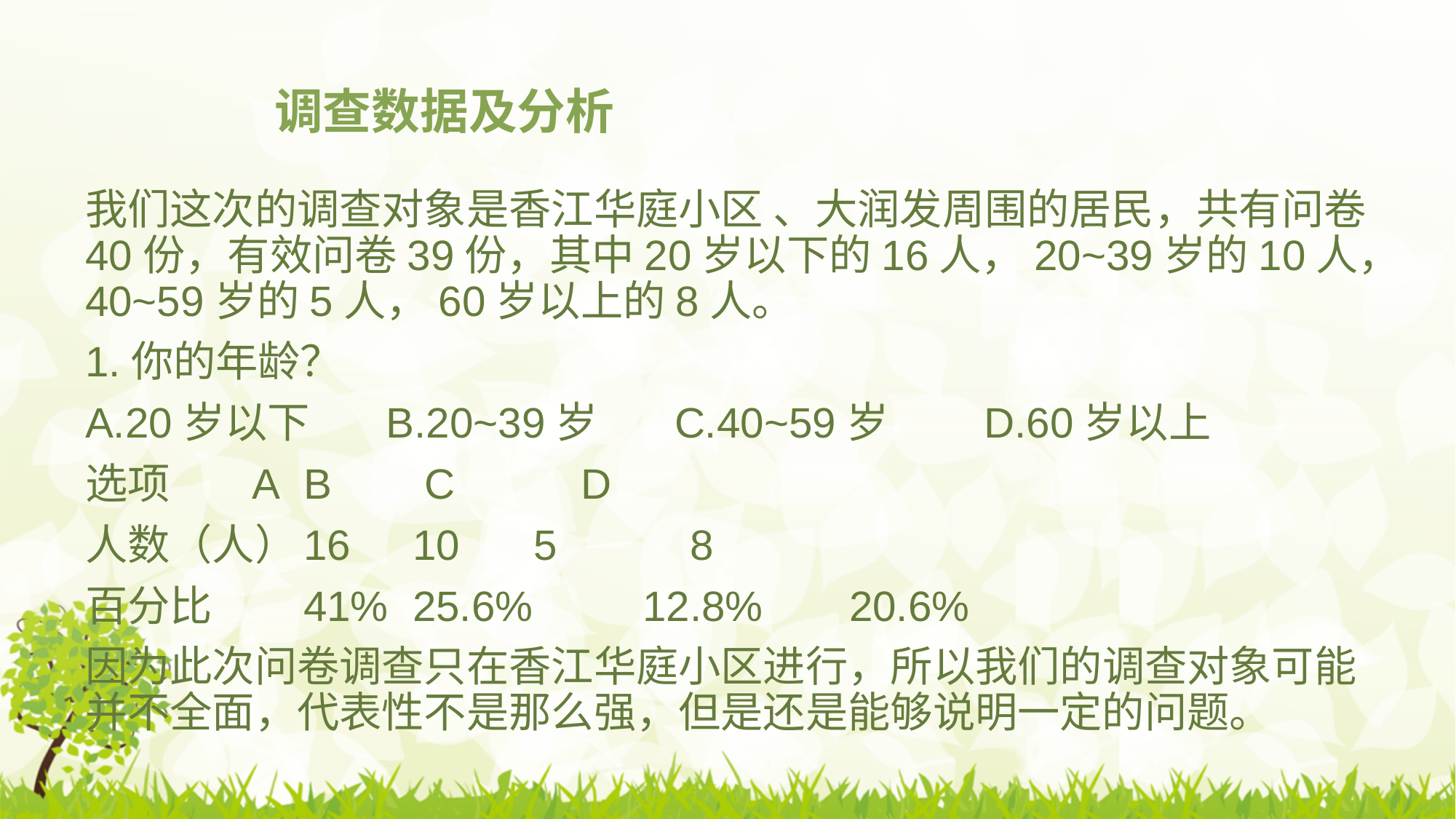

# 调查数据及分析

我们这次的调查对象是香江华庭小区 、大润发周围的居民，共有问卷40份，有效问卷39份，其中20岁以下的16人，20~39岁的10人，40~59岁的5人，60岁以上的8人。
1.你的年龄？
A.20岁以下       B.20~39岁       C.40~59岁         D.60岁以上
选项	     A	B	 C	     D
人数（人）	16	10	 5	     8
百分比	41%	25.6%	 12.8%	20.6%
因为此次问卷调查只在香江华庭小区进行，所以我们的调查对象可能并不全面，代表性不是那么强，但是还是能够说明一定的问题。